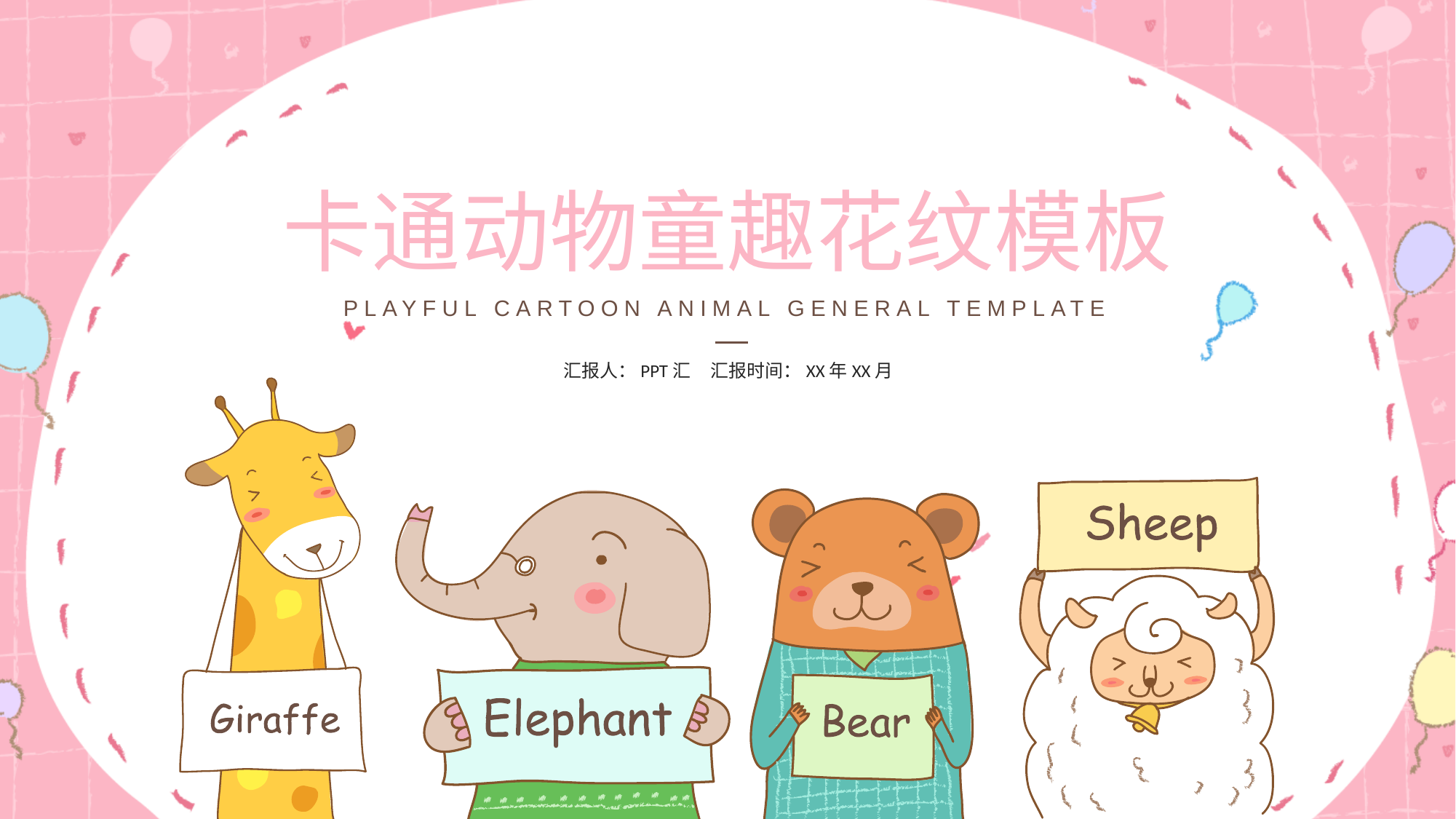

卡通动物童趣花纹模板
PLAYFUL CARTOON ANIMAL GENERAL TEMPLATE
汇报人：PPT汇     汇报时间：XX年XX月